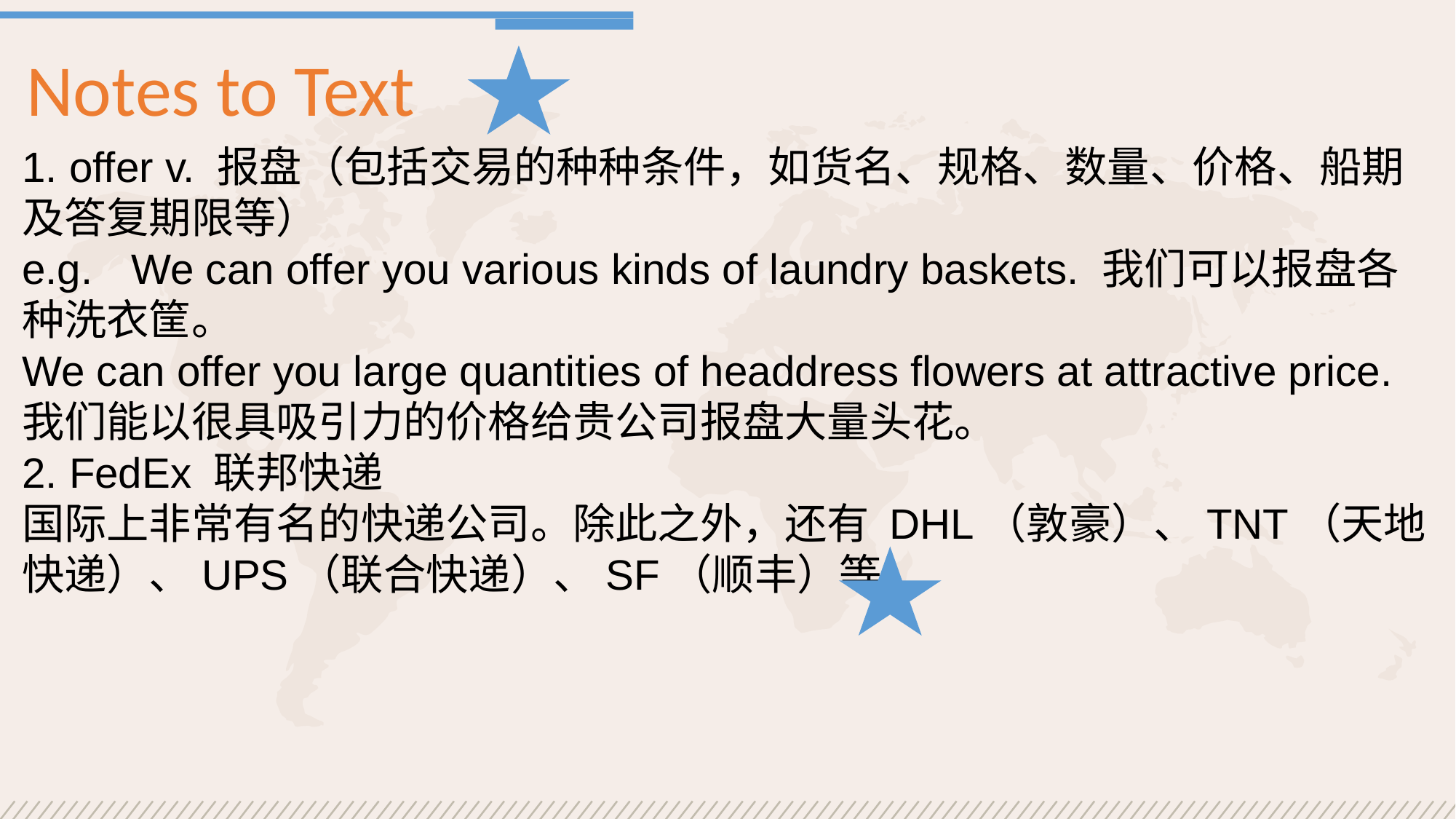

Notes to Text

1. offer v. 报盘（包括交易的种种条件，如货名、规格、数量、价格、船期及答复期限等）
e.g.	We can offer you various kinds of laundry baskets. 我们可以报盘各种洗衣筐。
We can offer you large quantities of headdress flowers at attractive price.
我们能以很具吸引力的价格给贵公司报盘大量头花。
2. FedEx 联邦快递
国际上非常有名的快递公司。除此之外，还有 DHL（敦豪）、TNT（天地快递）、UPS（联合快递）、SF（顺丰）等。